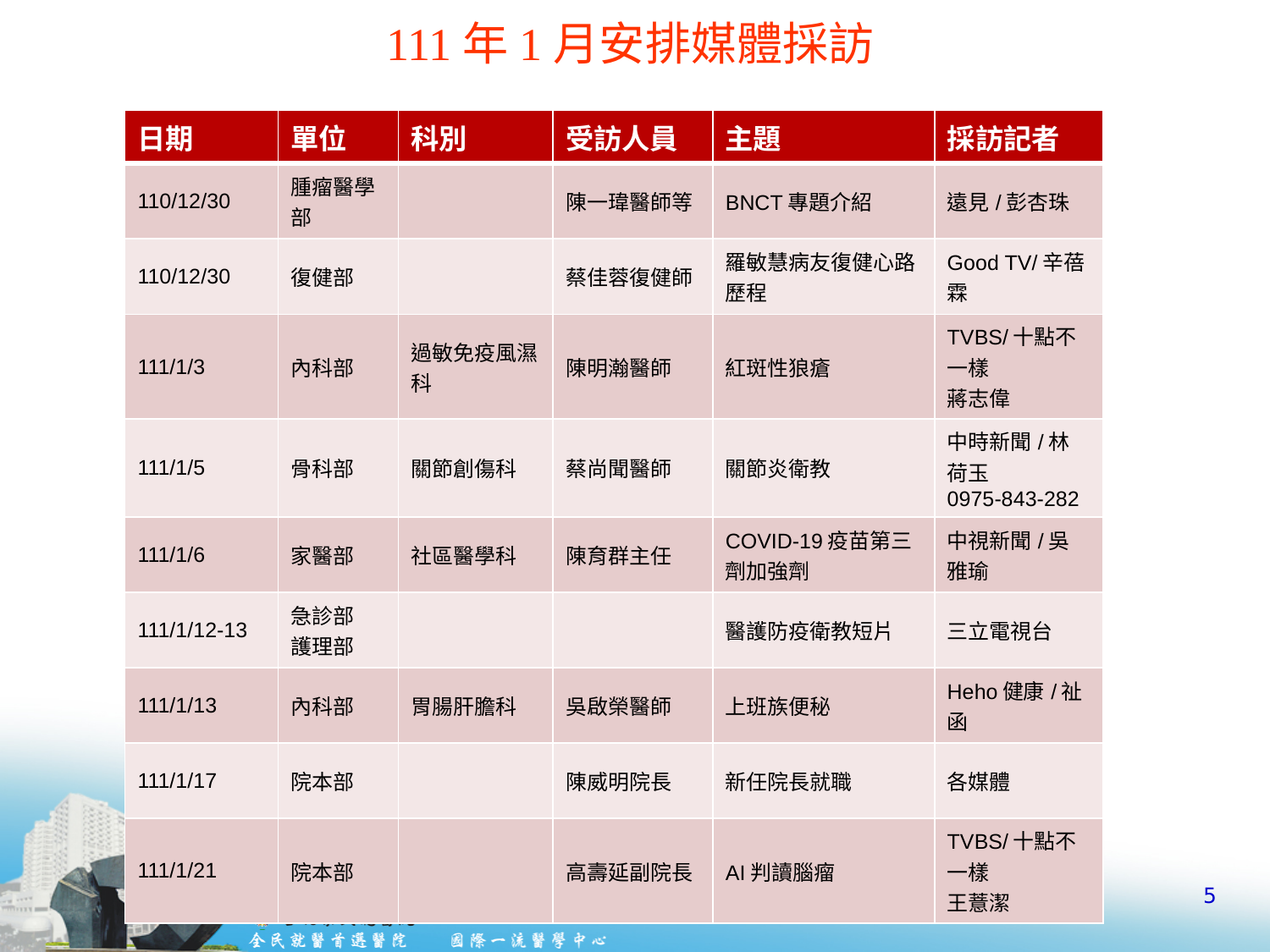

# 111年1月安排媒體採訪
| 日期 | 單位 | 科別 | 受訪人員 | 主題 | 採訪記者 |
| --- | --- | --- | --- | --- | --- |
| 110/12/30 | 腫瘤醫學部 |  | 陳一瑋醫師等 | BNCT專題介紹 | 遠見/彭杏珠 |
| 110/12/30 | 復健部 |  | 蔡佳蓉復健師 | 羅敏慧病友復健心路歷程 | Good TV/辛蓓霖 |
| 111/1/3 | 內科部 | 過敏免疫風濕科 | 陳明瀚醫師 | 紅斑性狼瘡 | TVBS/十點不一樣 蔣志偉 |
| 111/1/5 | 骨科部 | 關節創傷科 | 蔡尚聞醫師 | 關節炎衛教 | 中時新聞/林荷玉 0975-843-282 |
| 111/1/6 | 家醫部 | 社區醫學科 | 陳育群主任 | COVID-19疫苗第三劑加強劑 | 中視新聞/吳雅瑜 |
| 111/1/12-13 | 急診部 護理部 |  |  | 醫護防疫衛教短片 | 三立電視台 |
| 111/1/13 | 內科部 | 胃腸肝膽科 | 吳啟榮醫師 | 上班族便秘 | Heho健康/祉函 |
| 111/1/17 | 院本部 |  | 陳威明院長 | 新任院長就職 | 各媒體 |
| 111/1/21 | 院本部 |  | 高壽延副院長 | AI判讀腦瘤 | TVBS/十點不一樣 王薏潔 |
5